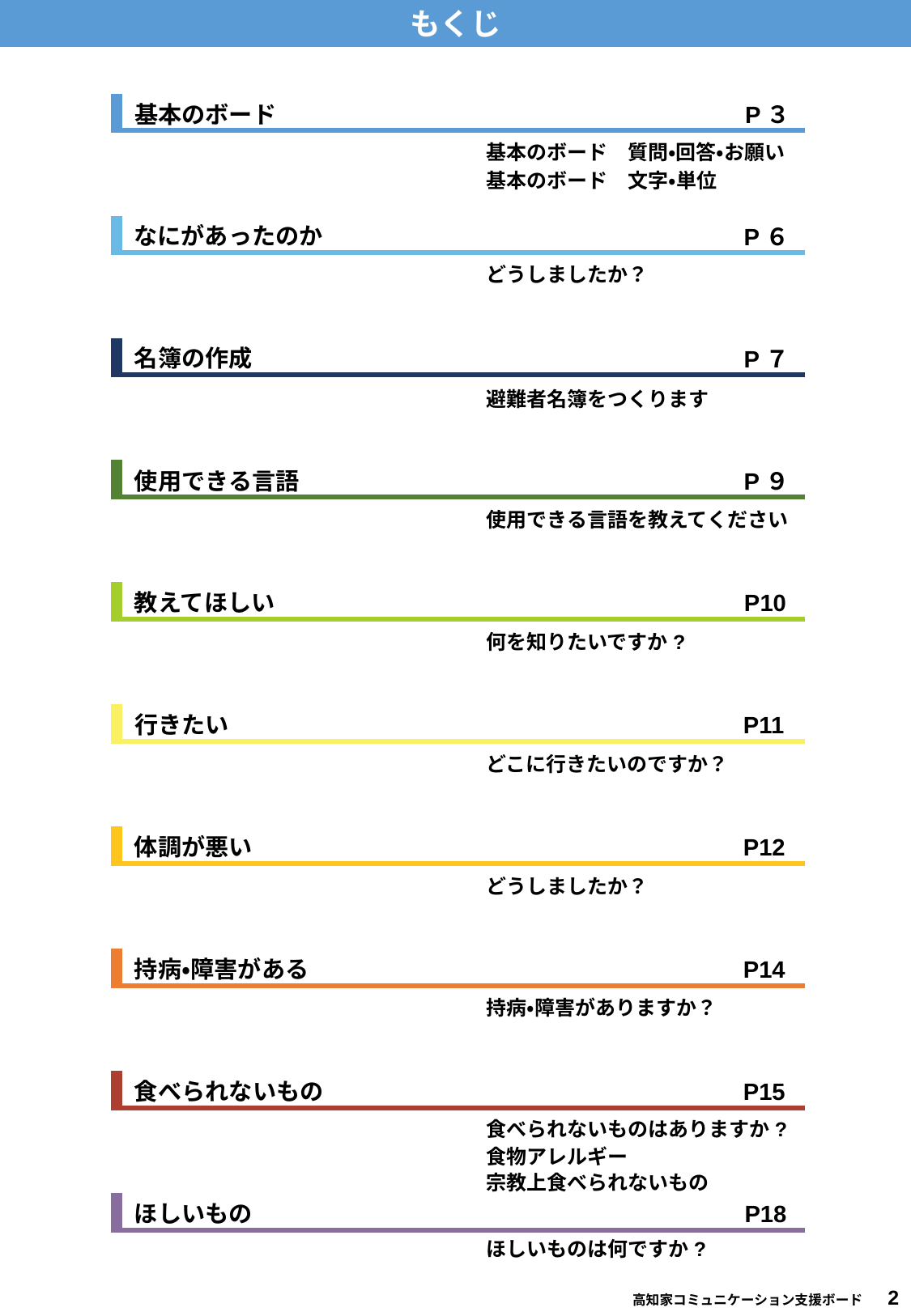

もくじ
もくじや項目名は受付側が見るのでふりがな振っていない
P３
基本のボード

基本のボード　質問・回答・お願い
基本のボード　文字・単位
どうしましたか？
避難者名簿をつくります
使用できる言語を教えてください
何を知りたいですか?
どこに行きたいのですか？
どうしましたか？
持病・障害がありますか？
食べられないものはありますか?
食物アレルギー
宗教上食べられないもの
ほしいものは何ですか?
なにがあったのか
P６

名簿の作成

P７

P９
使用できる言語

教えてほしい
P10

行きたい
P11

体調が悪い
P12

持病・障害がある
P14

食べられないもの
P15

ほしいもの
P18

高知家コミュニケーション支援ボード　2